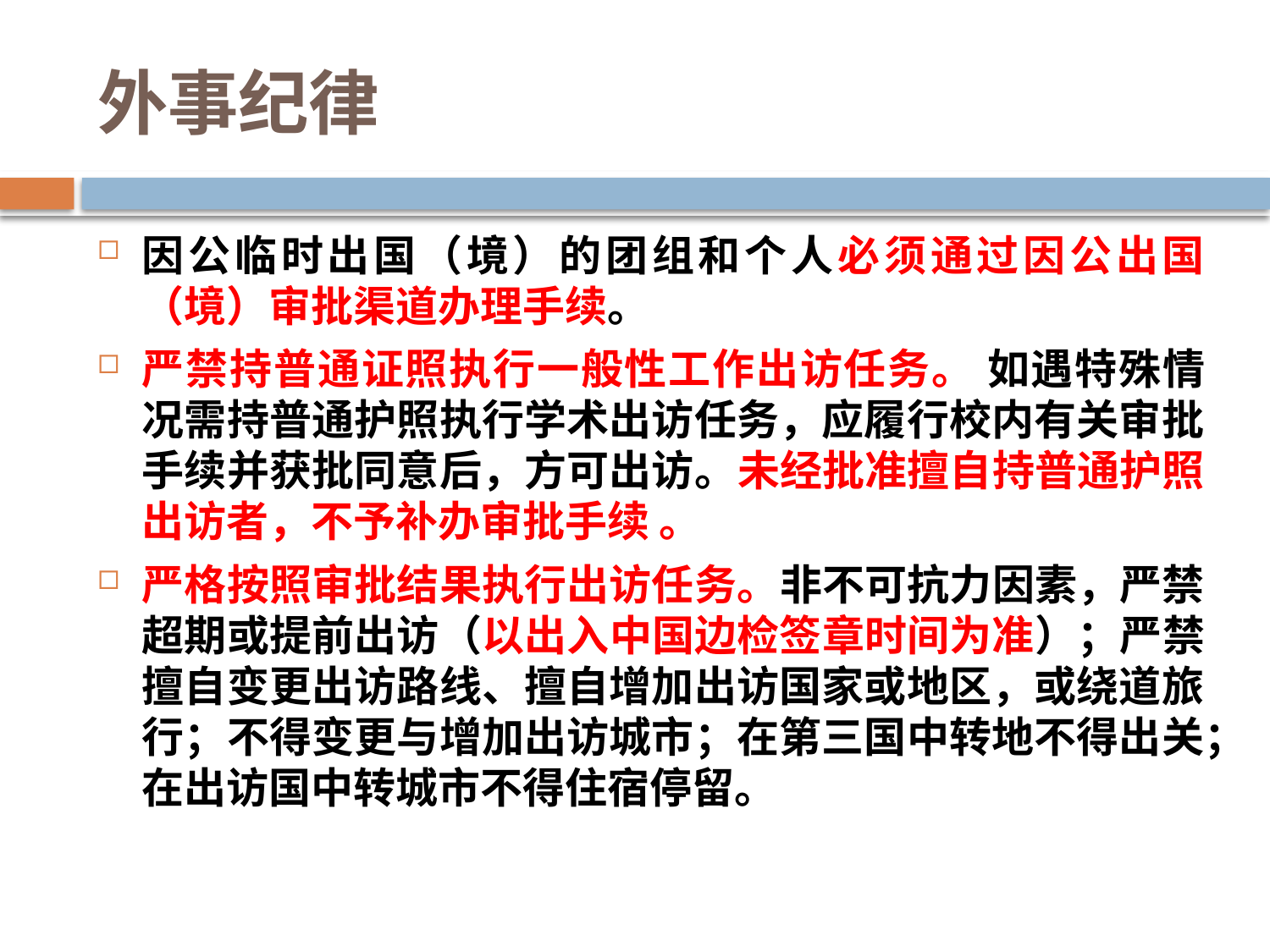

# 外事纪律
因公临时出国（境）的团组和个人必须通过因公出国（境）审批渠道办理手续。
严禁持普通证照执行一般性工作出访任务。 如遇特殊情况需持普通护照执行学术出访任务，应履行校内有关审批手续并获批同意后，方可出访。未经批准擅自持普通护照出访者，不予补办审批手续 。
严格按照审批结果执行出访任务。非不可抗力因素，严禁超期或提前出访（以出入中国边检签章时间为准）；严禁擅自变更出访路线、擅自增加出访国家或地区，或绕道旅行；不得变更与增加出访城市；在第三国中转地不得出关；在出访国中转城市不得住宿停留。